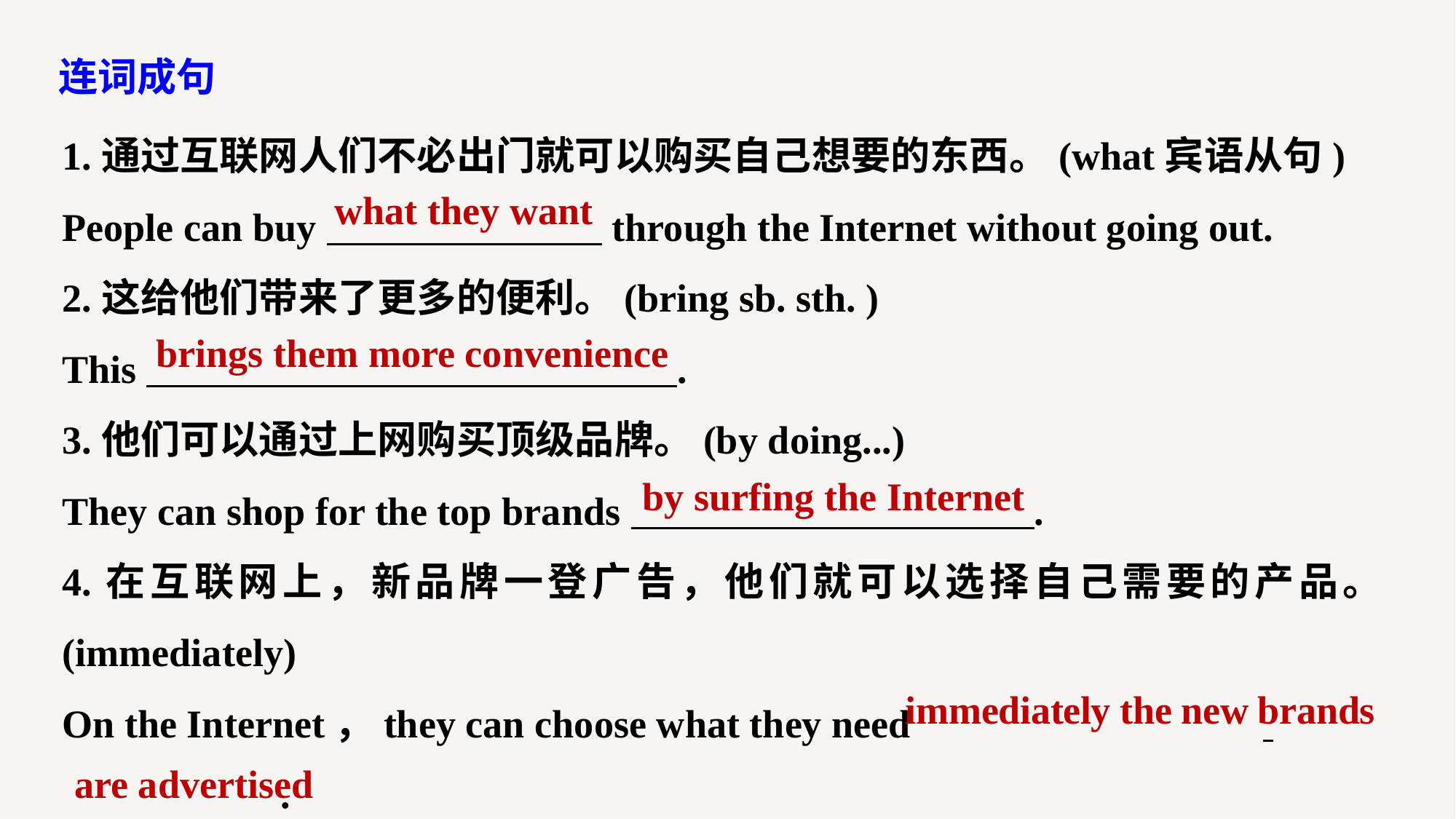

连词成句
1.通过互联网人们不必出门就可以购买自己想要的东西。(what宾语从句)
People can buy                              through the Internet without going out.
2.这给他们带来了更多的便利。(bring sb. sth. )
This                                                       .
3.他们可以通过上网购买顶级品牌。(by doing...)
They can shop for the top brands                                          .
4.在互联网上，新品牌一登广告，他们就可以选择自己需要的产品。(immediately)
On the Internet，they can choose what they need
		.
what they want
brings them more convenience
by surfing the Internet
immediately the new brands
are advertised